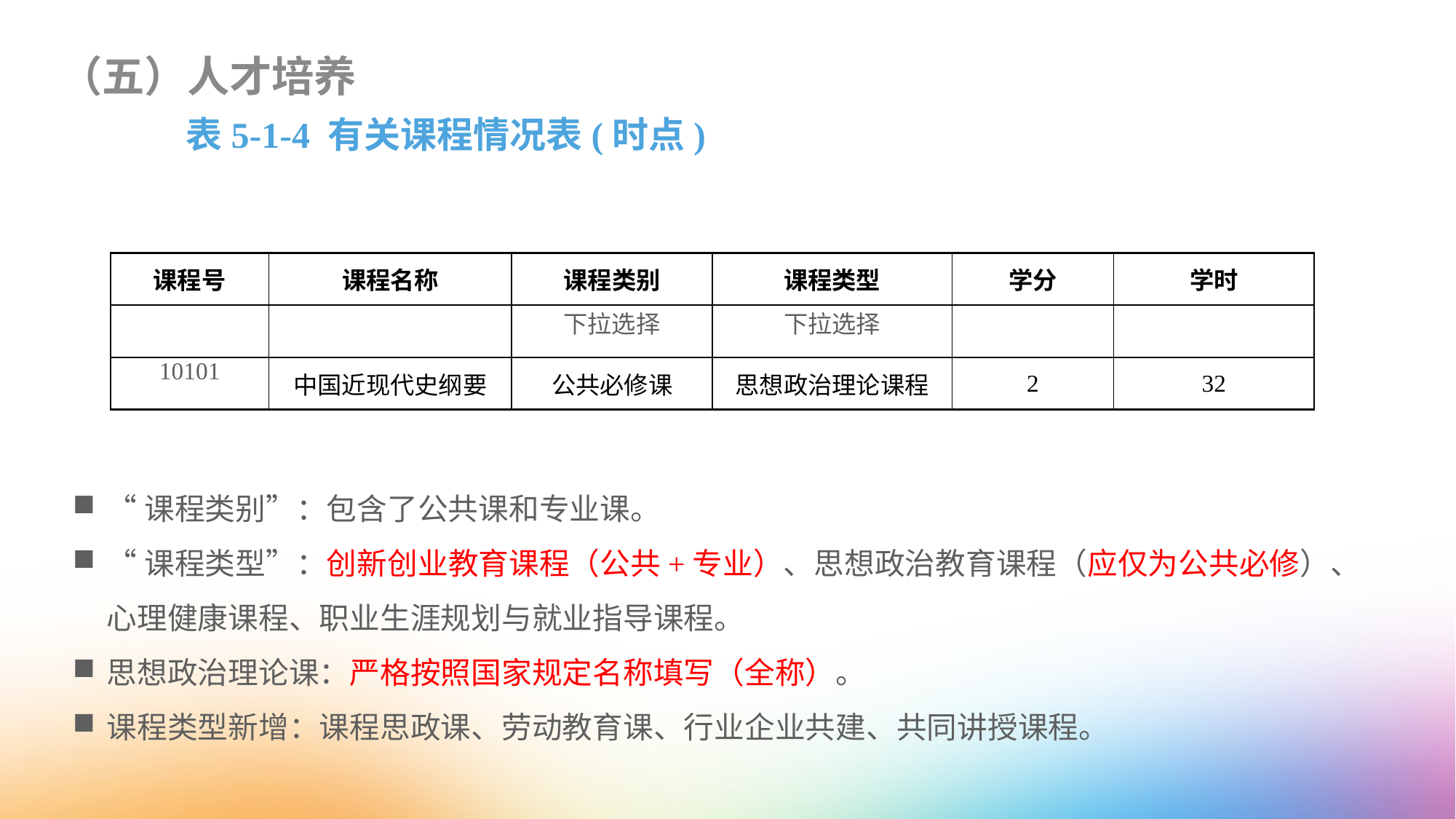

（五）人才培养
表5-1-4 有关课程情况表(时点)
| 课程号 | 课程名称 | 课程类别 | 课程类型 | 学分 | 学时 |
| --- | --- | --- | --- | --- | --- |
|  |  | 下拉选择 | 下拉选择 |  |  |
| 10101 | 中国近现代史纲要 | 公共必修课 | 思想政治理论课程 | 2 | 32 |
“课程类别”：包含了公共课和专业课。
“课程类型”：创新创业教育课程（公共+专业）、思想政治教育课程（应仅为公共必修）、心理健康课程、职业生涯规划与就业指导课程。
思想政治理论课：严格按照国家规定名称填写（全称）。
课程类型新增：课程思政课、劳动教育课、行业企业共建、共同讲授课程。